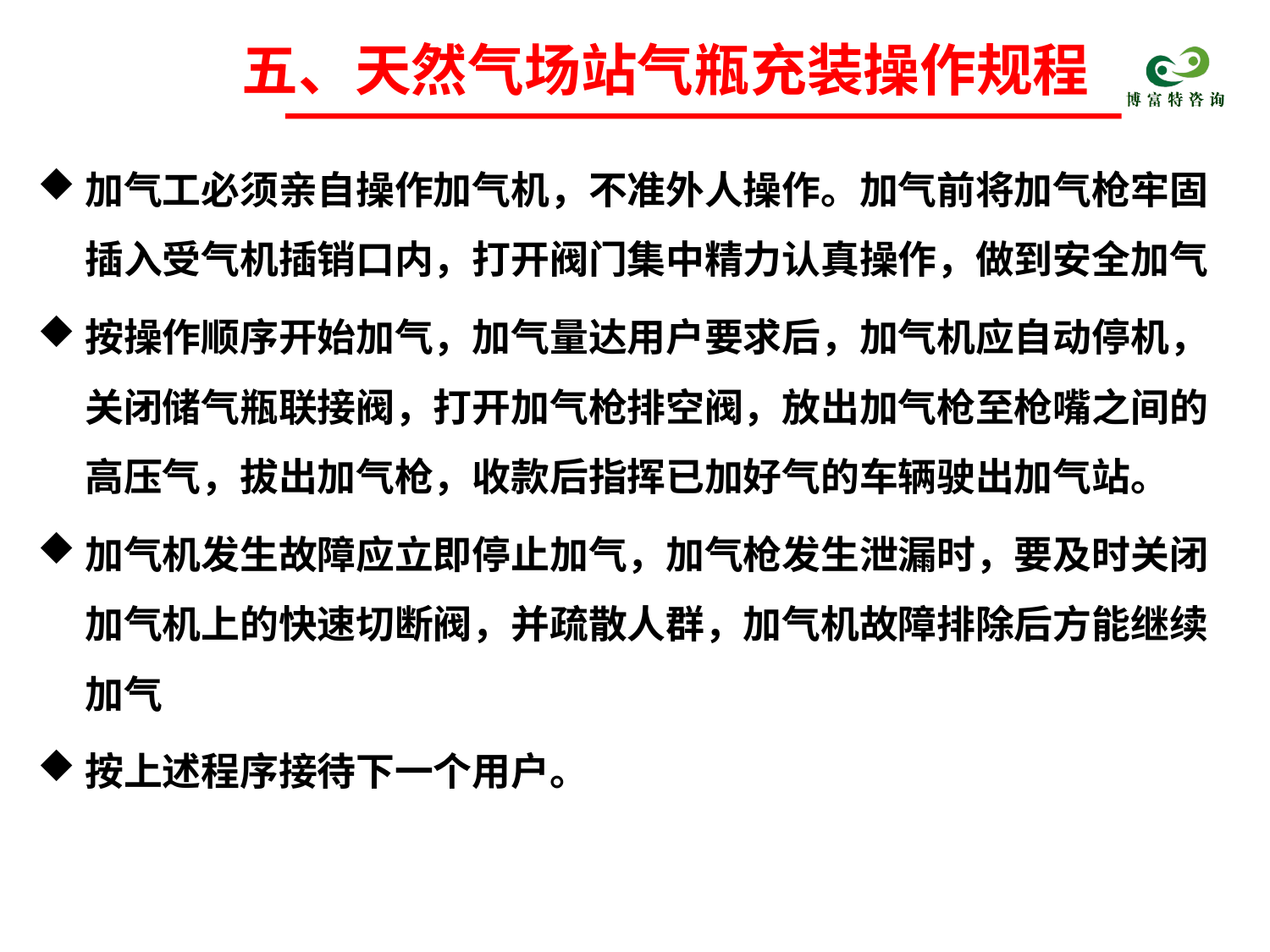

# 五、天然气场站气瓶充装操作规程

加气工必须亲自操作加气机，不准外人操作。加气前将加气枪牢固插入受气机插销口内，打开阀门集中精力认真操作，做到安全加气
按操作顺序开始加气，加气量达用户要求后，加气机应自动停机，关闭储气瓶联接阀，打开加气枪排空阀，放出加气枪至枪嘴之间的高压气，拔出加气枪，收款后指挥已加好气的车辆驶出加气站。
加气机发生故障应立即停止加气，加气枪发生泄漏时，要及时关闭加气机上的快速切断阀，并疏散人群，加气机故障排除后方能继续加气
按上述程序接待下一个用户。